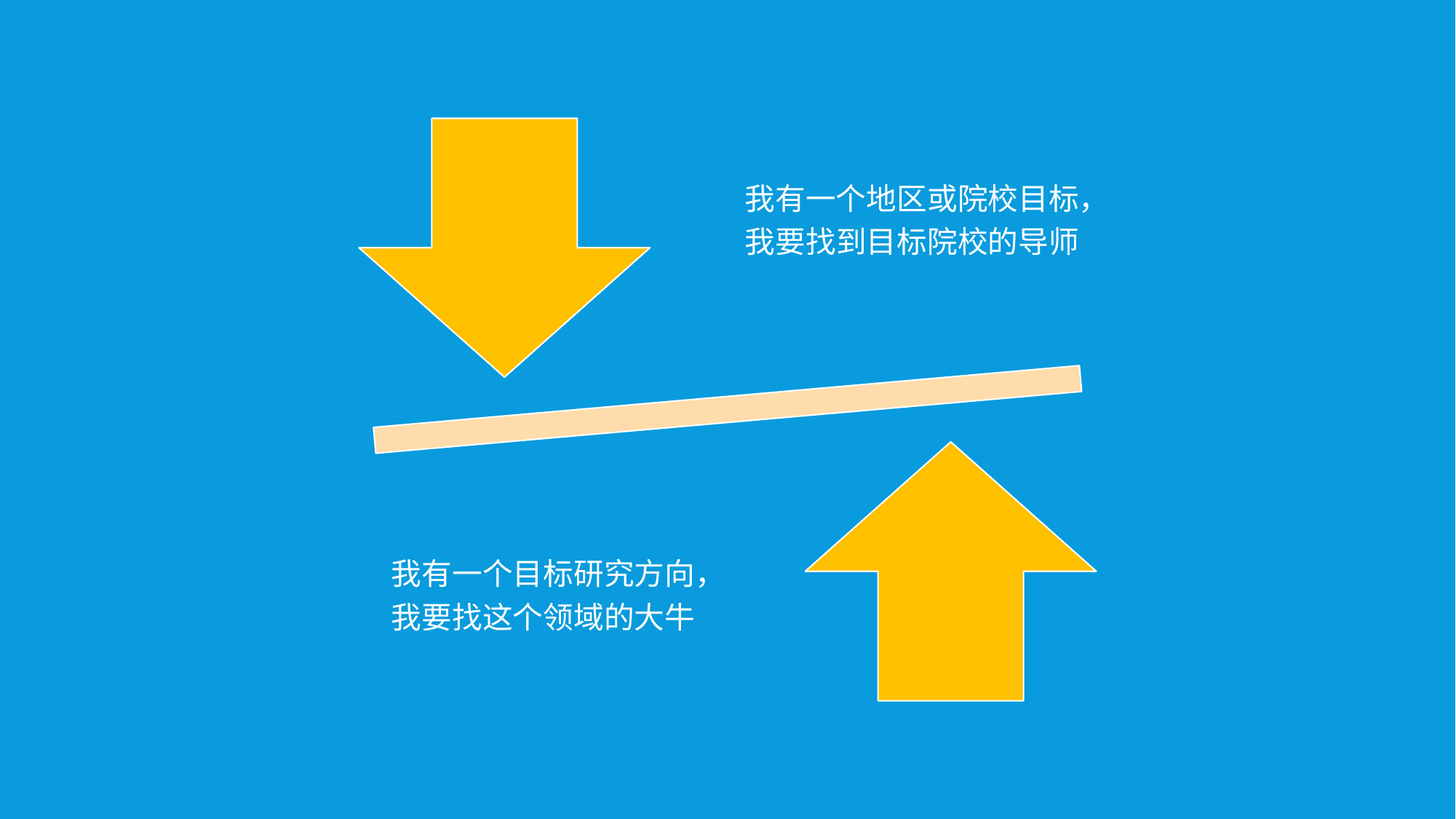

面临问题
我有一个地区或院校目标，
我要找到目标院校的导师
我有一个目标研究方向，
我要找这个领域的大牛